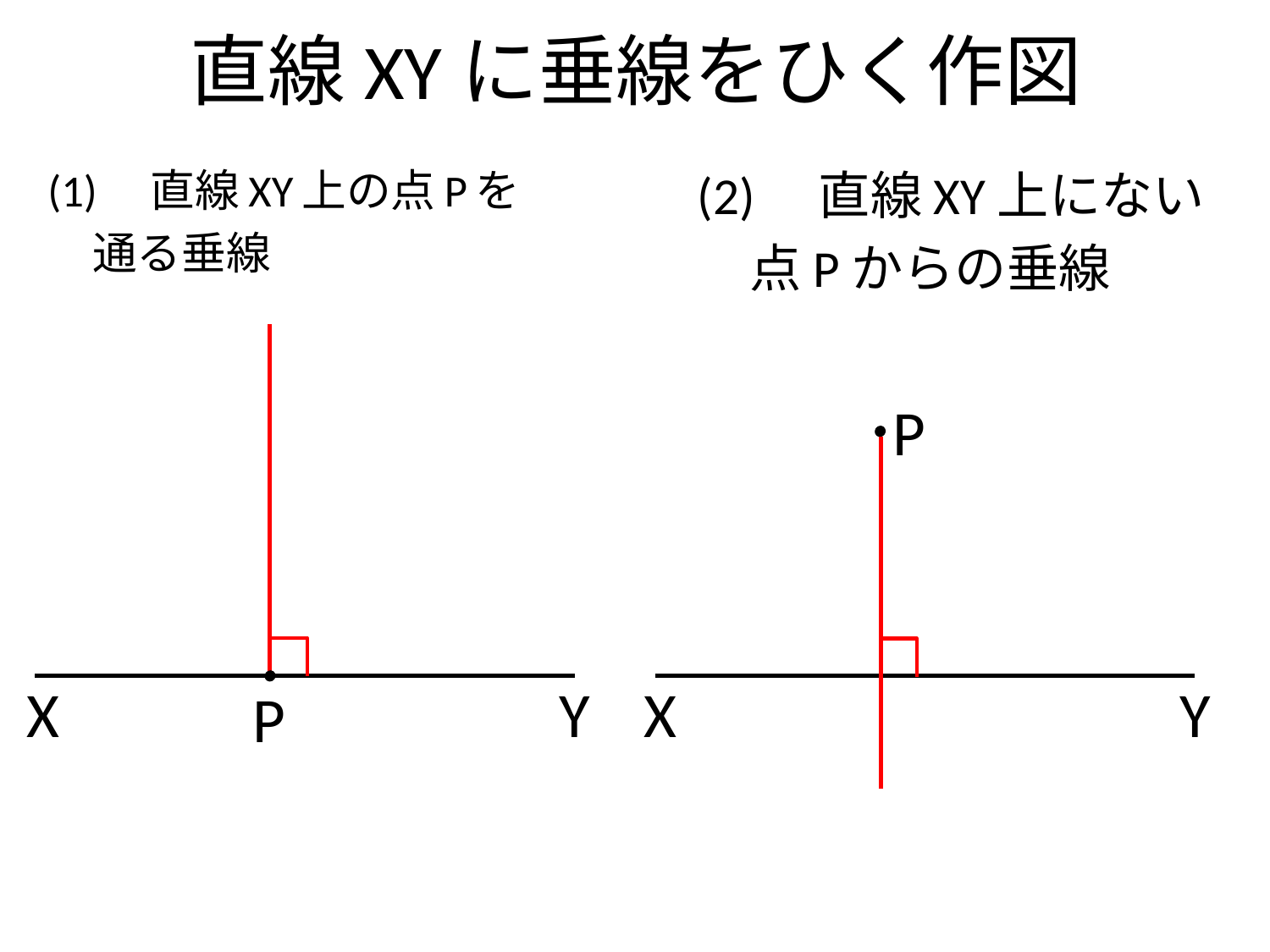

# 直線XYに垂線をひく作図
(1)　直線XY上の点Pを
　通る垂線
(2)　直線XY上にない
　点Pからの垂線
P

X
X
Y
Y

P